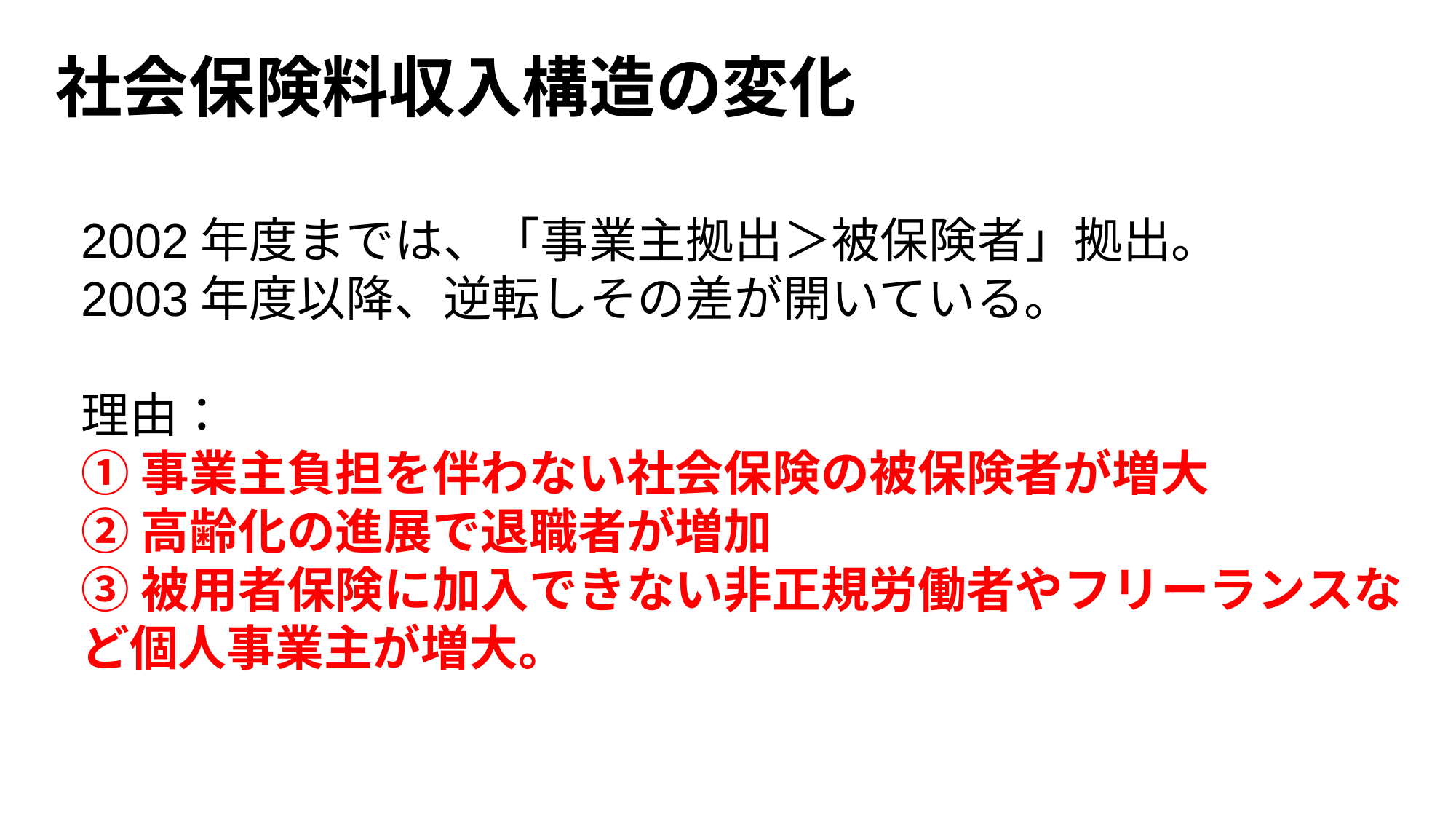

# 社会保険料収入構造の変化

2002年度までは、「事業主拠出＞被保険者」拠出。
2003年度以降、逆転しその差が開いている。

理由：
①事業主負担を伴わない社会保険の被保険者が増大
②高齢化の進展で退職者が増加
③被用者保険に加入できない非正規労働者やフリーランスなど個人事業主が増大。